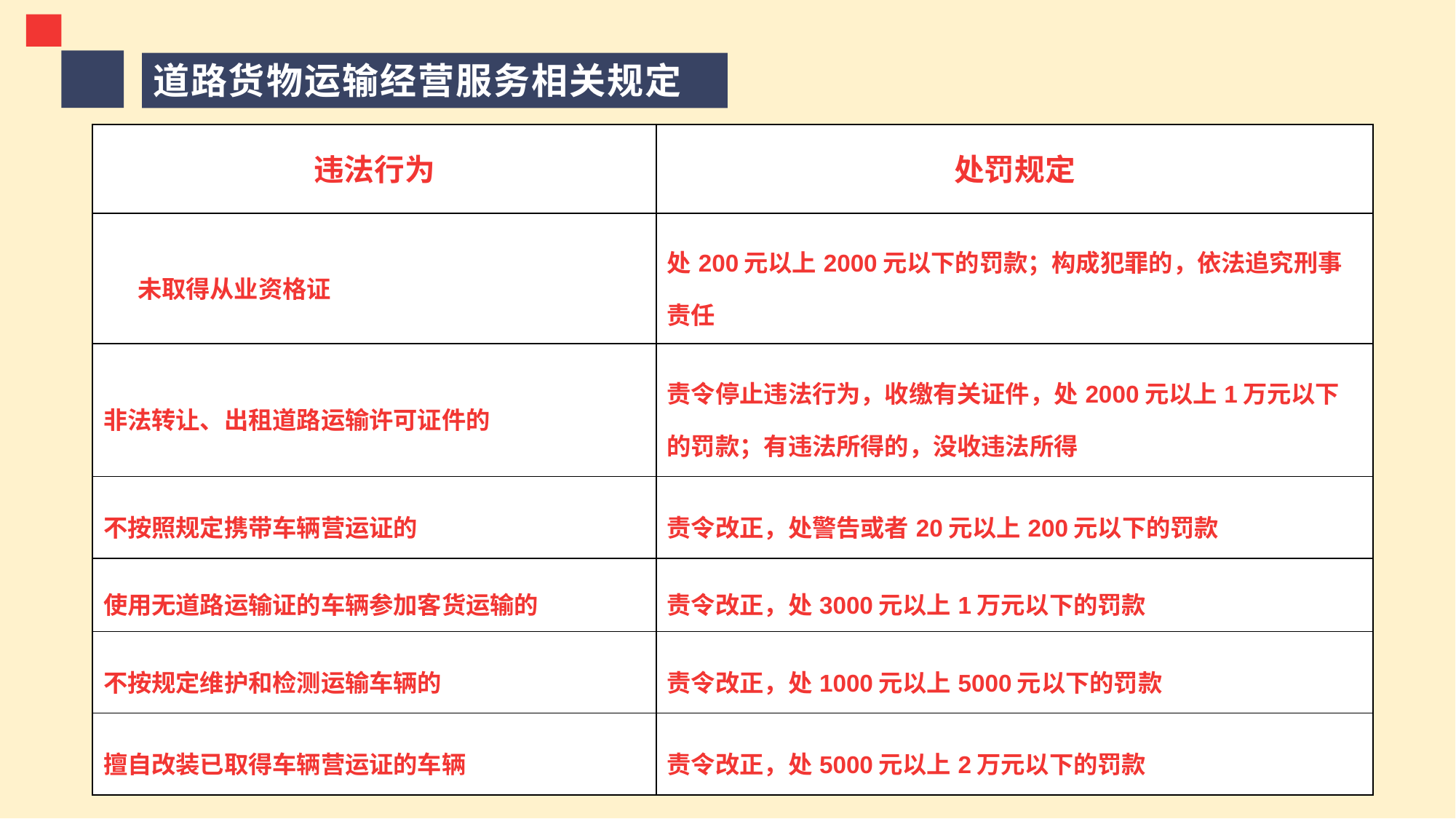

道路货物运输经营服务相关规定

| 违法行为 | 处罚规定 |
| --- | --- |
| 未取得从业资格证 | 处200元以上2000元以下的罚款；构成犯罪的，依法追究刑事责任 |
| 非法转让、出租道路运输许可证件的 | 责令停止违法行为，收缴有关证件，处2000元以上1万元以下的罚款；有违法所得的，没收违法所得 |
| 不按照规定携带车辆营运证的 | 责令改正，处警告或者20元以上200元以下的罚款 |
| 使用无道路运输证的车辆参加客货运输的 | 责令改正，处3000元以上1万元以下的罚款 |
| 不按规定维护和检测运输车辆的 | 责令改正，处1000元以上5000元以下的罚款 |
| 擅自改装已取得车辆营运证的车辆 | 责令改正，处5000元以上2万元以下的罚款 |